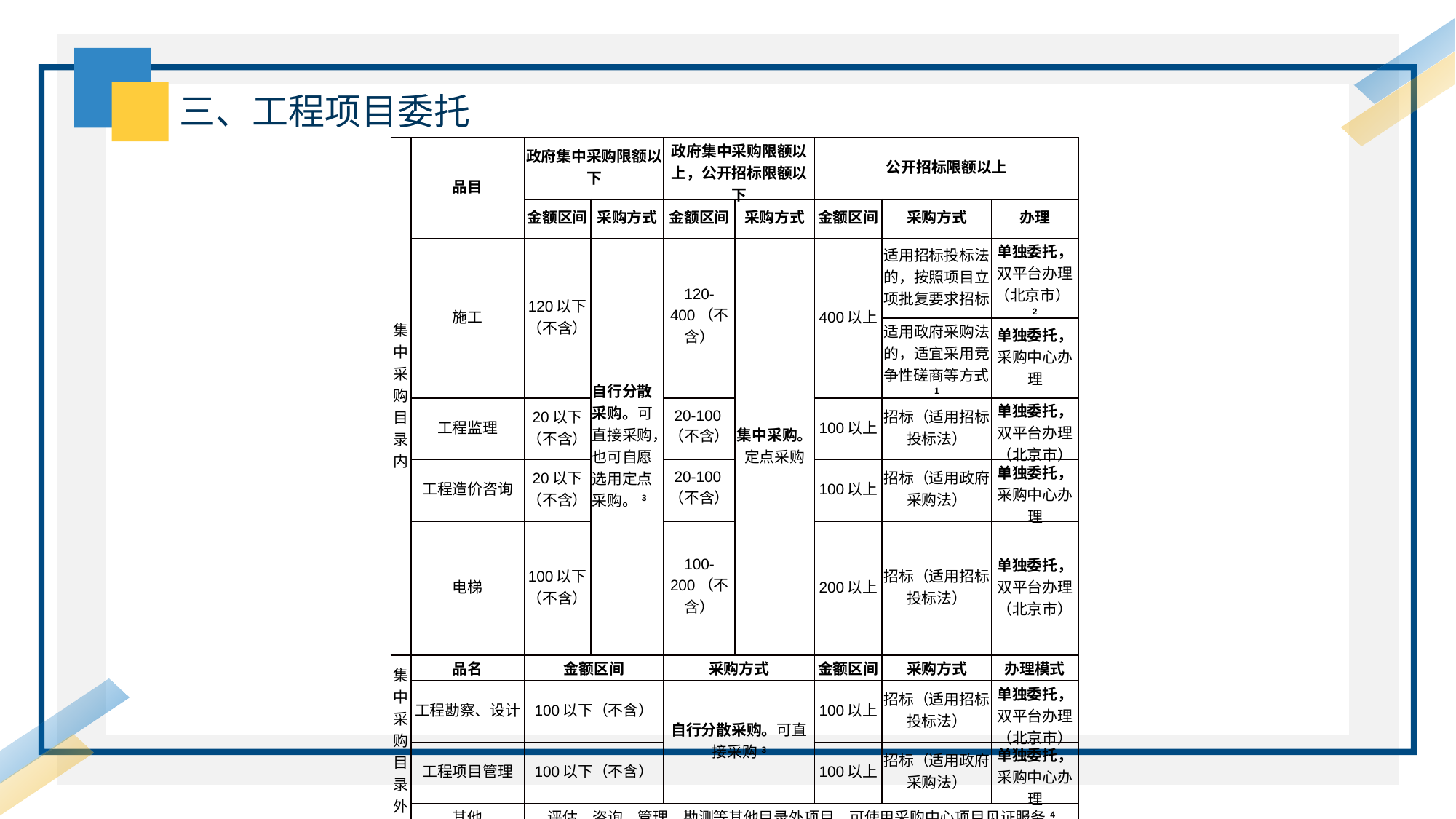

三、工程项目委托
| 集中采购目录内 | 品目 | 政府集中采购限额以下 |  | 政府集中采购限额以上，公开招标限额以下 |  | 公开招标限额以上 |  |  |
| --- | --- | --- | --- | --- | --- | --- | --- | --- |
|  |  | 金额区间 | 采购方式 | 金额区间 | 采购方式 | 金额区间 | 采购方式 | 办理 |
|  | 施工 | 120以下（不含） | 自行分散采购。可直接采购，也可自愿选用定点采购。3 | 120-400（不含） | 集中采购。定点采购 | 400以上 | 适用招标投标法的，按照项目立项批复要求招标 | 单独委托，双平台办理（北京市）2 |
|  |  |  |  |  |  |  | 适用政府采购法的，适宜采用竞争性磋商等方式1 | 单独委托，采购中心办理 |
|  | 工程监理 | 20以下（不含） |  | 20-100（不含） |  | 100以上 | 招标（适用招标投标法） | 单独委托，双平台办理（北京市） |
|  | 工程造价咨询 | 20以下（不含） |  | 20-100（不含） |  | 100以上 | 招标（适用政府采购法） | 单独委托，采购中心办理 |
|  | 电梯 | 100以下（不含） |  | 100-200（不含） |  | 200以上 | 招标（适用招标投标法） | 单独委托，双平台办理（北京市） |
| 集中采购目录外 | 品名 | 金额区间 |  | 采购方式 |  | 金额区间 | 采购方式 | 办理模式 |
|  | 工程勘察、设计 | 100以下（不含） |  | 自行分散采购。可直接采购3 |  | 100以上 | 招标（适用招标投标法） | 单独委托，双平台办理（北京市） |
|  | 工程项目管理 | 100以下（不含） |  |  |  | 100以上 | 招标（适用政府采购法） | 单独委托，采购中心办理 |
|  | 其他 | 评估、咨询、管理、勘测等其他目录外项目，可使用采购中心项目见证服务4 |  |  |  |  |  |  |